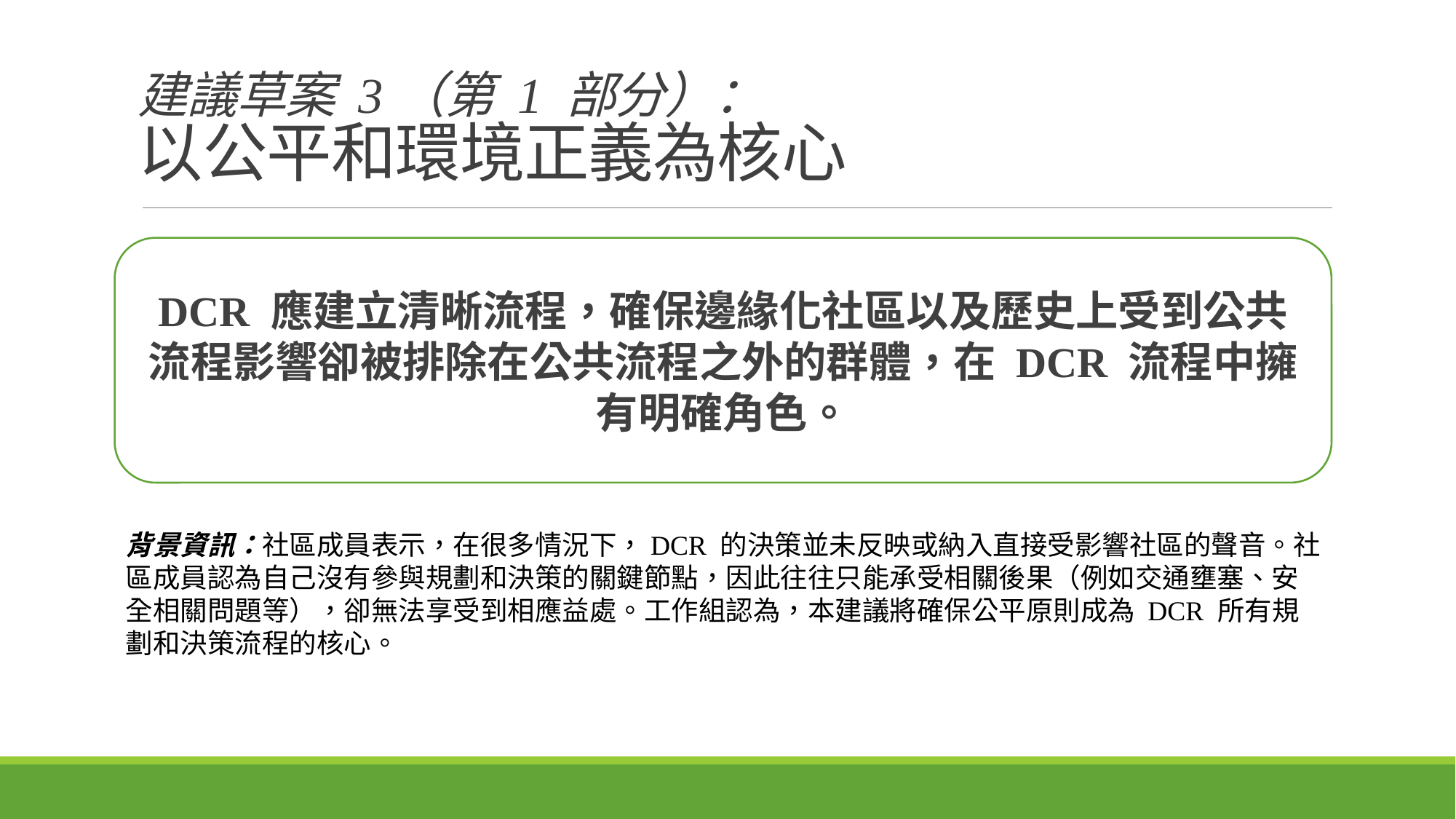

建議草案 3（第 1 部分）：
以公平和環境正義為核心
DCR 應建立清晰流程，確保邊緣化社區以及歷史上受到公共流程影響卻被排除在公共流程之外的群體，在 DCR 流程中擁有明確角色。
背景資訊：社區成員表示，在很多情況下，DCR 的決策並未反映或納入直接受影響社區的聲音。社區成員認為自己沒有參與規劃和決策的關鍵節點，因此往往只能承受相關後果（例如交通壅塞、安全相關問題等），卻無法享受到相應益處。工作組認為，本建議將確保公平原則成為 DCR 所有規劃和決策流程的核心。